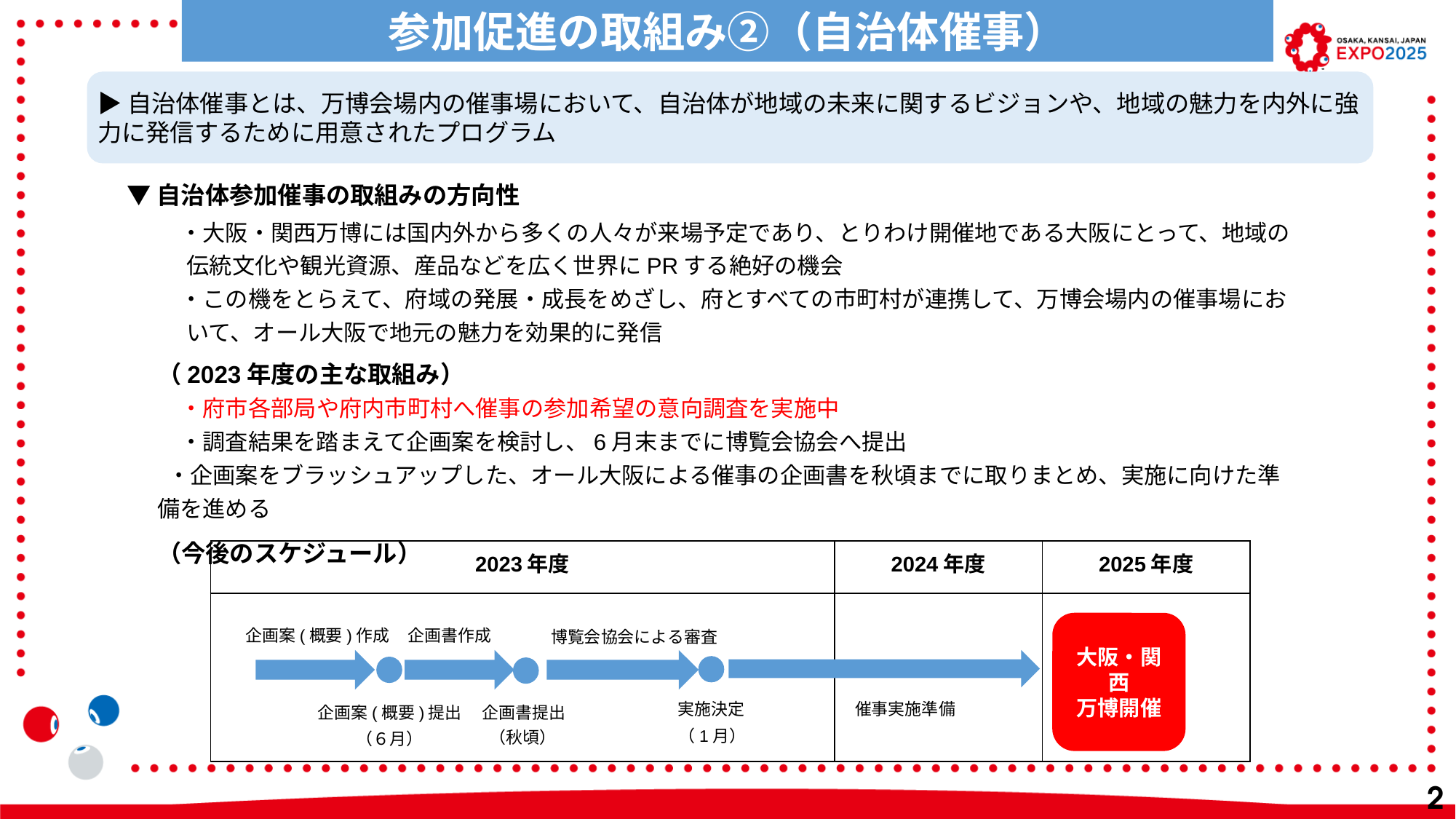

参加促進の取組み②（自治体催事）
機運醸成　２０２３年度の取組み
▶自治体催事とは、万博会場内の催事場において、自治体が地域の未来に関するビジョンや、地域の魅力を内外に強力に発信するために用意されたプログラム
▼自治体参加催事の取組みの方向性
　・大阪・関西万博には国内外から多くの人々が来場予定であり、とりわけ開催地である大阪にとって、地域の伝統文化や観光資源、産品などを広く世界にPRする絶好の機会
　・この機をとらえて、府域の発展・成長をめざし、府とすべての市町村が連携して、万博会場内の催事場において、オール大阪で地元の魅力を効果的に発信
（2023年度の主な取組み）
　・府市各部局や府内市町村へ催事の参加希望の意向調査を実施中
　・調査結果を踏まえて企画案を検討し、6月末までに博覧会協会へ提出
  ・企画案をブラッシュアップした、オール大阪による催事の企画書を秋頃までに取りまとめ、実施に向けた準備を進める
（今後のスケジュール）
| 2023年度 | 2024年度 | 2025年度 |
| --- | --- | --- |
|  |  |  |
大阪・関西
万博開催
企画書作成
企画案(概要)作成
博覧会協会による審査

実施決定
催事実施準備
企画書提出
企画案(概要)提出
（1月）
（秋頃）
（６月）
22